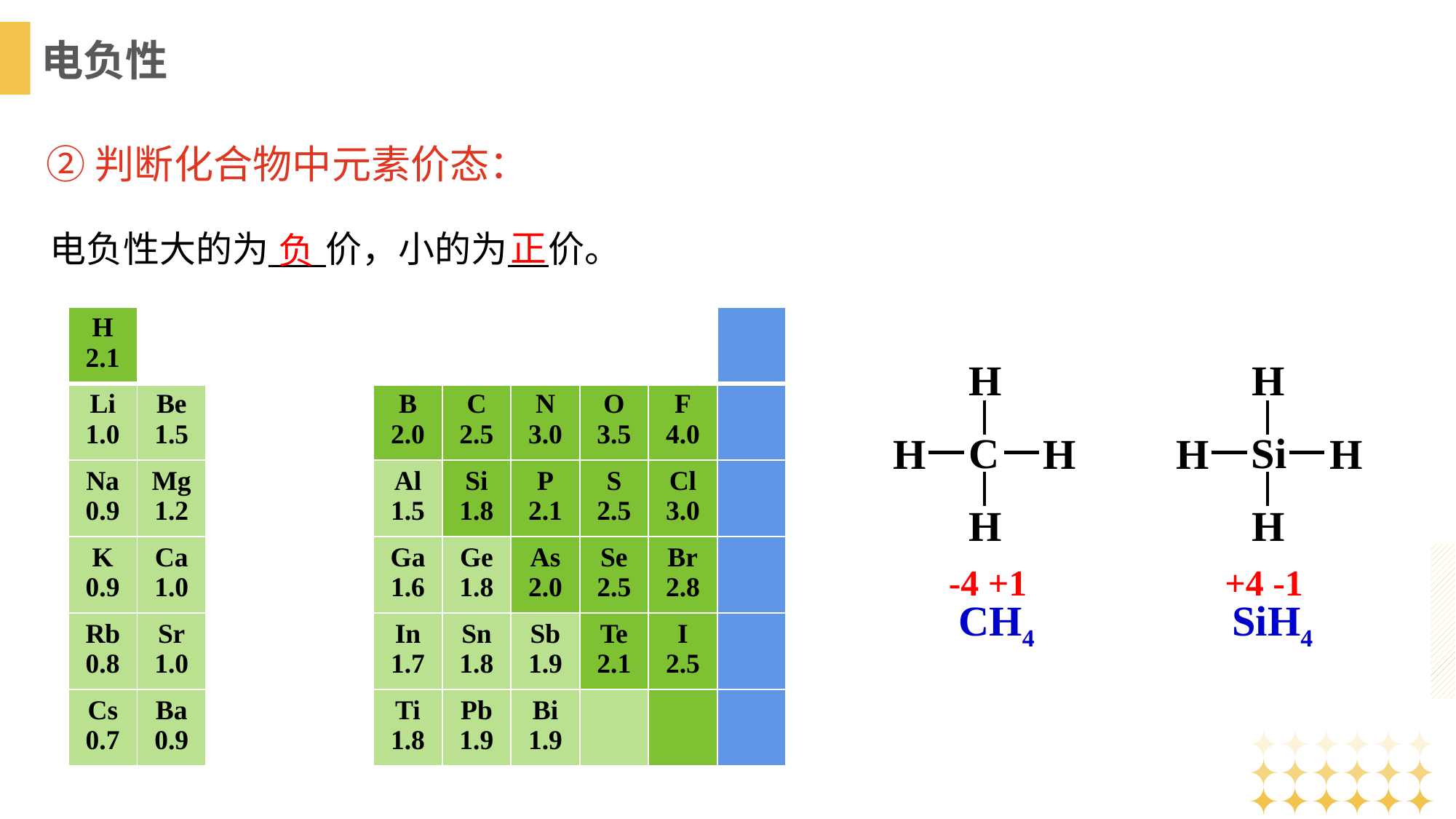

电负性
②判断化合物中元素价态：
正
电负性大的为       价，小的为     价。
负
| H 2.1 |  |  |  |  |  |  |  |  |
| --- | --- | --- | --- | --- | --- | --- | --- | --- |
| Li 1.0 | Be 1.5 |  | B 2.0 | C 2.5 | N 3.0 | O 3.5 | F 4.0 |  |
| Na 0.9 | Mg 1.2 |  | Al 1.5 | Si 1.8 | P 2.1 | S 2.5 | Cl 3.0 |  |
| K 0.9 | Ca 1.0 |  | Ga 1.6 | Ge 1.8 | As 2.0 | Se 2.5 | Br 2.8 |  |
| Rb 0.8 | Sr 1.0 |  | In 1.7 | Sn 1.8 | Sb 1.9 | Te 2.1 | I 2.5 |  |
| Cs 0.7 | Ba 0.9 |  | Ti 1.8 | Pb 1.9 | Bi 1.9 |  |  |  |
H
C
H
H
H
H
Si
H
H
H
CH4
SiH4
-4 +1
+4 -1